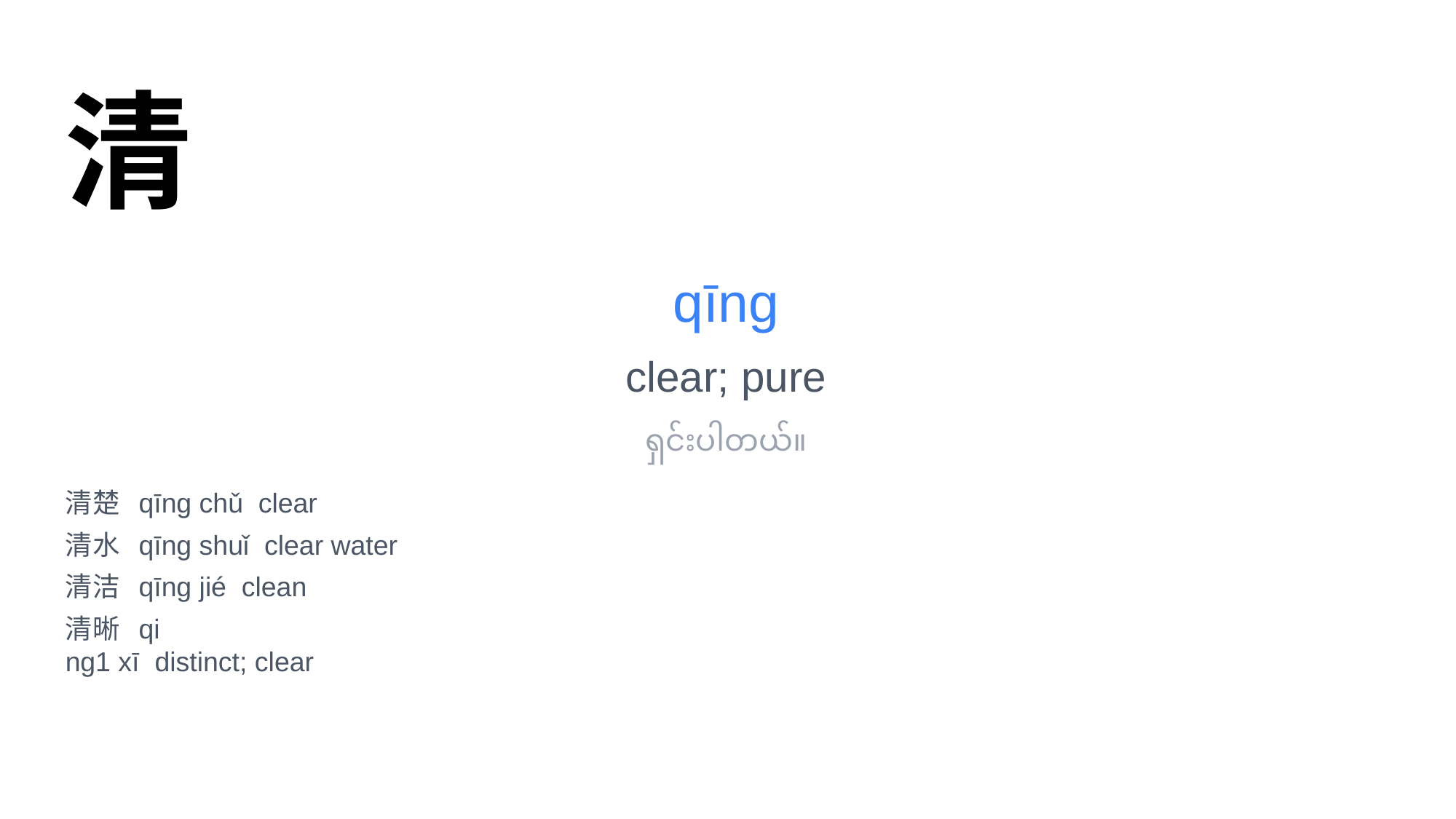

清
qīng
clear; pure
ရှင်းပါတယ်။
清楚  qīng chǔ  clear
清水  qīng shuǐ  clear water
清洁  qīng jié  clean
清晰  qi
ng1 xī  distinct; clear